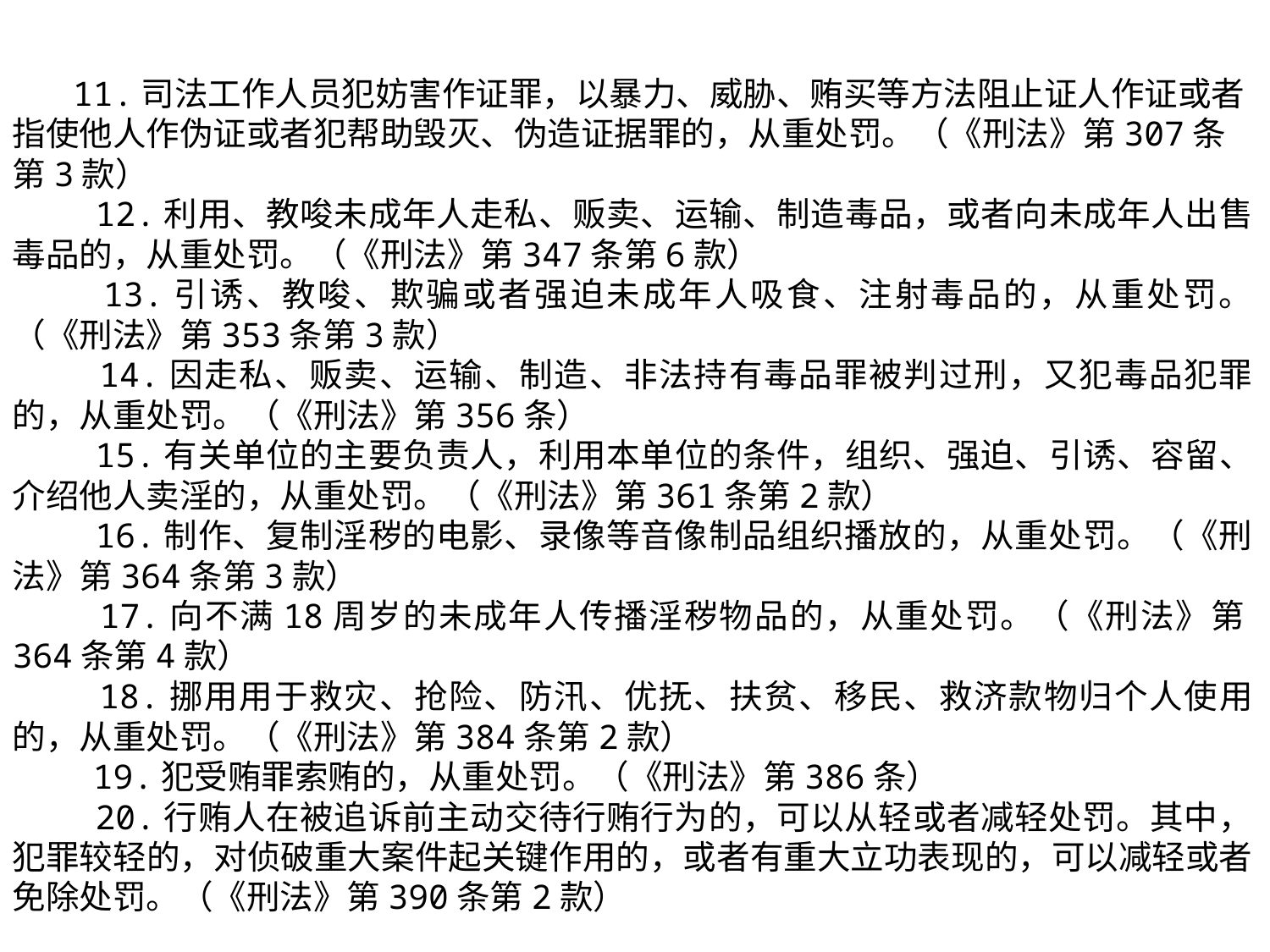

11.司法工作人员犯妨害作证罪，以暴力、威胁、贿买等方法阻止证人作证或者指使他人作伪证或者犯帮助毁灭、伪造证据罪的，从重处罚。（《刑法》第307条第3款）
    12.利用、教唆未成年人走私、贩卖、运输、制造毒品，或者向未成年人出售毒品的，从重处罚。（《刑法》第347条第6款）
    13.引诱、教唆、欺骗或者强迫未成年人吸食、注射毒品的，从重处罚。（《刑法》第353条第3款）
    14.因走私、贩卖、运输、制造、非法持有毒品罪被判过刑，又犯毒品犯罪的，从重处罚。（《刑法》第356条）
    15.有关单位的主要负责人，利用本单位的条件，组织、强迫、引诱、容留、介绍他人卖淫的，从重处罚。（《刑法》第361条第2款）
    16.制作、复制淫秽的电影、录像等音像制品组织播放的，从重处罚。（《刑法》第364条第3款）
    17.向不满18周岁的未成年人传播淫秽物品的，从重处罚。（《刑法》第364条第4款）
    18.挪用用于救灾、抢险、防汛、优抚、扶贫、移民、救济款物归个人使用的，从重处罚。（《刑法》第384条第2款）
    19.犯受贿罪索贿的，从重处罚。（《刑法》第386条）
    20.行贿人在被追诉前主动交待行贿行为的，可以从轻或者减轻处罚。其中，犯罪较轻的，对侦破重大案件起关键作用的，或者有重大立功表现的，可以减轻或者免除处罚。（《刑法》第390条第2款）